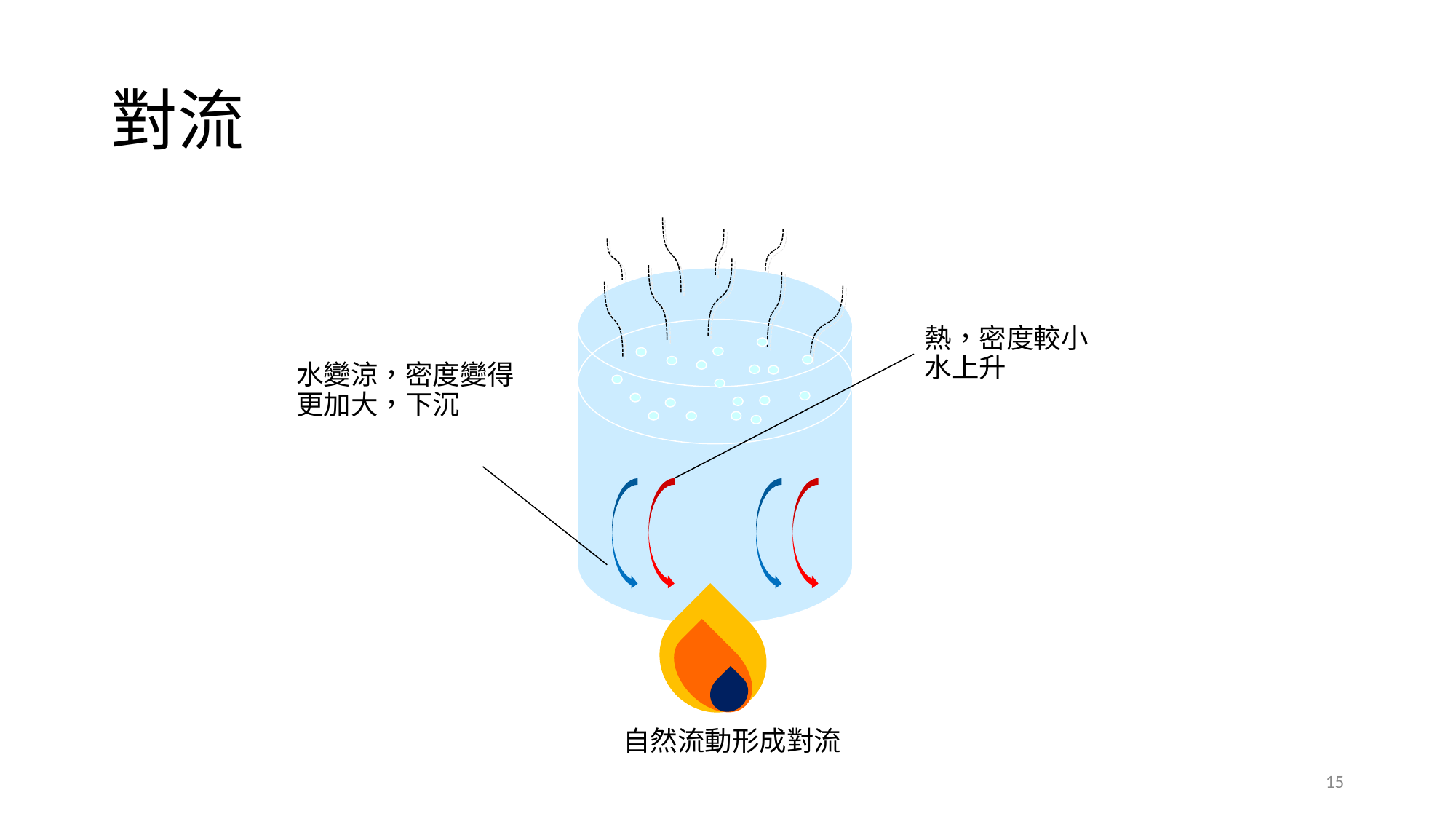

# 對流

熱，密度較小
水上升

水變涼，密度變得更加大，下沉

自然流動形成對流
15